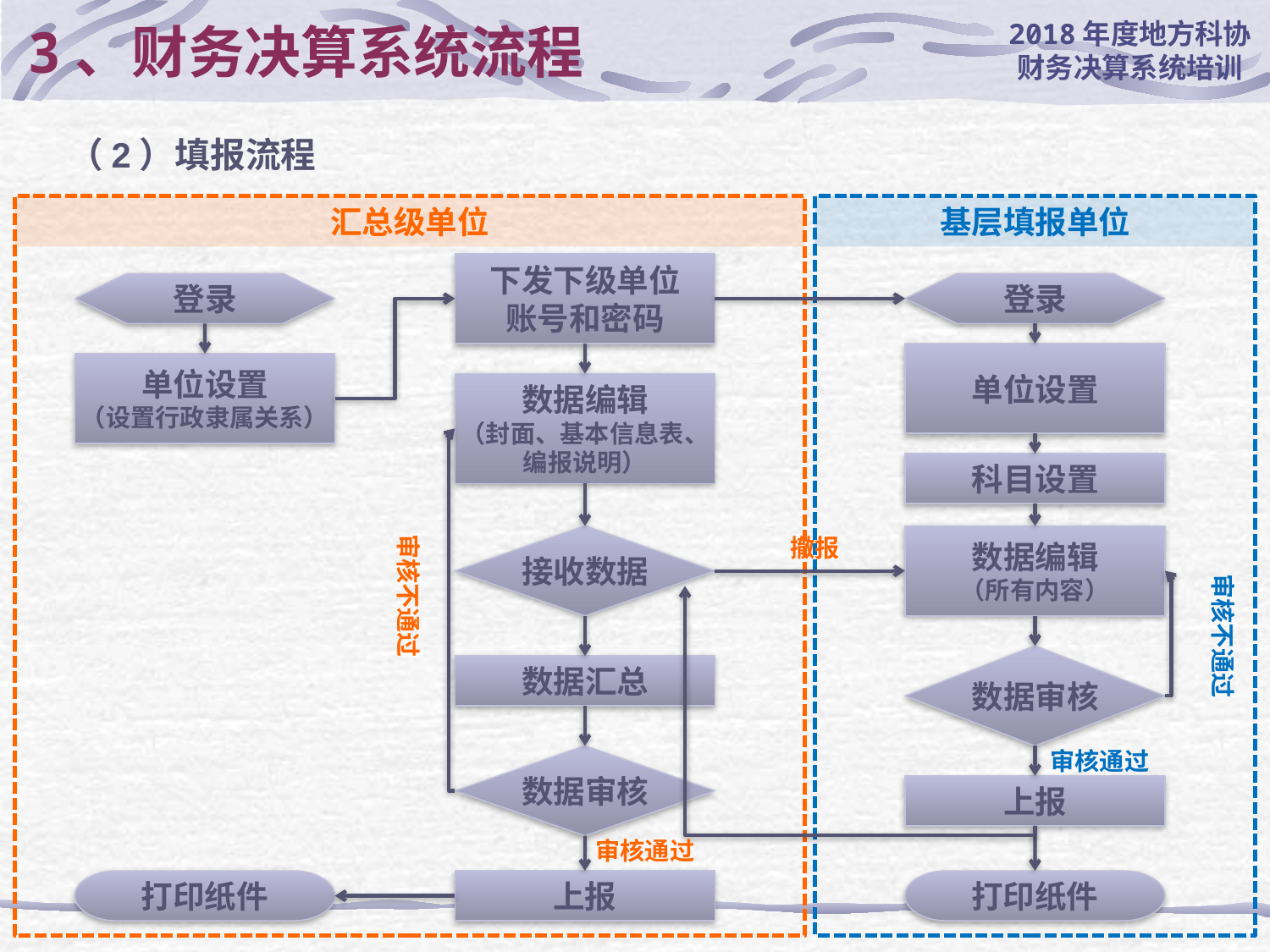

# 3、财务决算系统流程
（2）填报流程
汇总级单位

基层填报单位

下发下级单位
账号和密码
登录
登录
单位设置
单位设置
（设置行政隶属关系）
数据编辑
（封面、基本信息表、编报说明）
科目设置
审核不通过
撤报
审核不通过
接收数据
数据编辑
（所有内容）
数据审核
数据汇总
审核通过
数据审核
上报
审核通过
打印纸件
上报
打印纸件